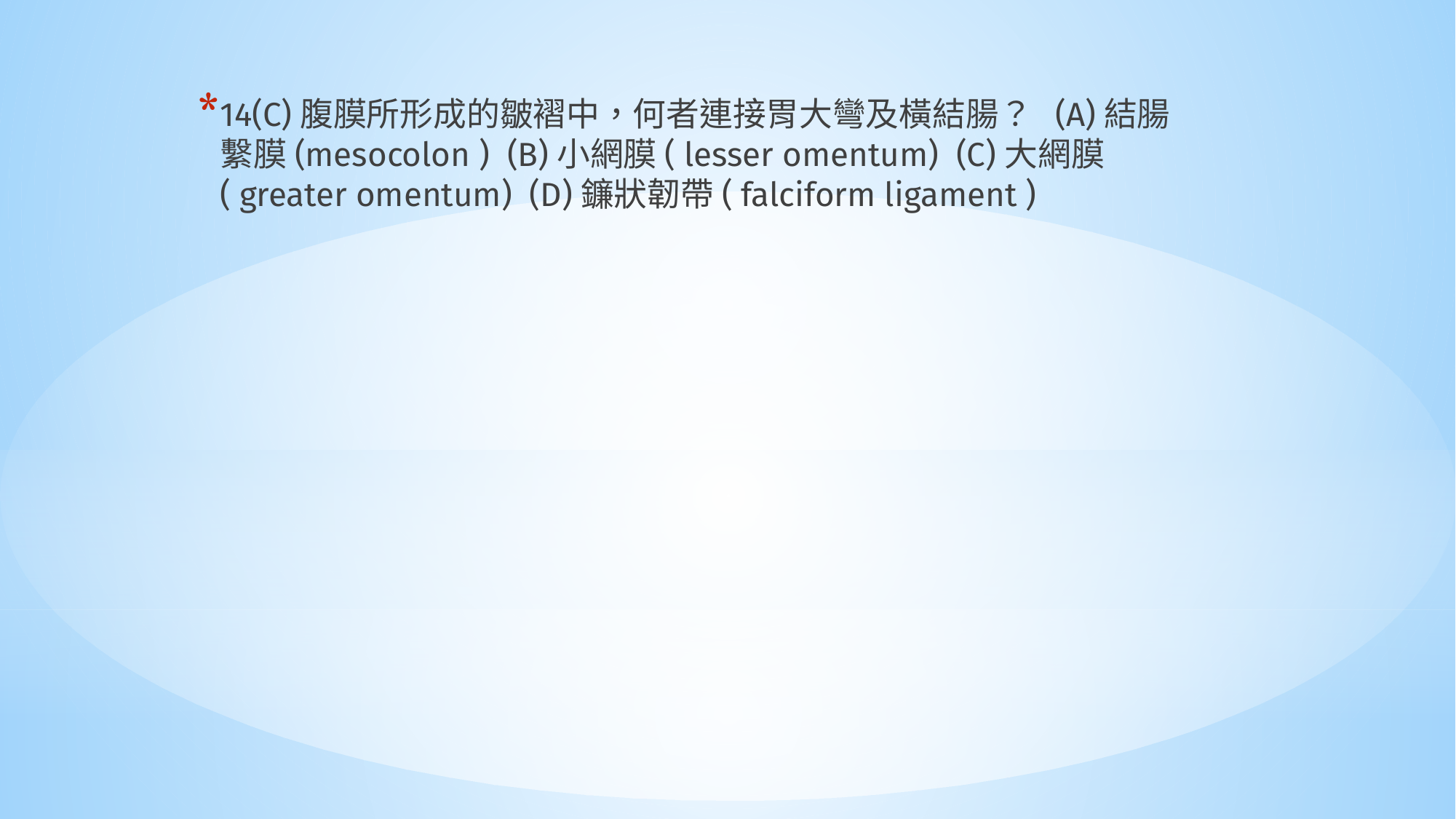

14(C)腹膜所形成的皺褶中，何者連接胃大彎及橫結腸？  (A)結腸繫膜(mesocolon )  (B)小網膜( lesser omentum)  (C)大網膜( greater omentum)  (D)鐮狀韌帶( falciform ligament )
#